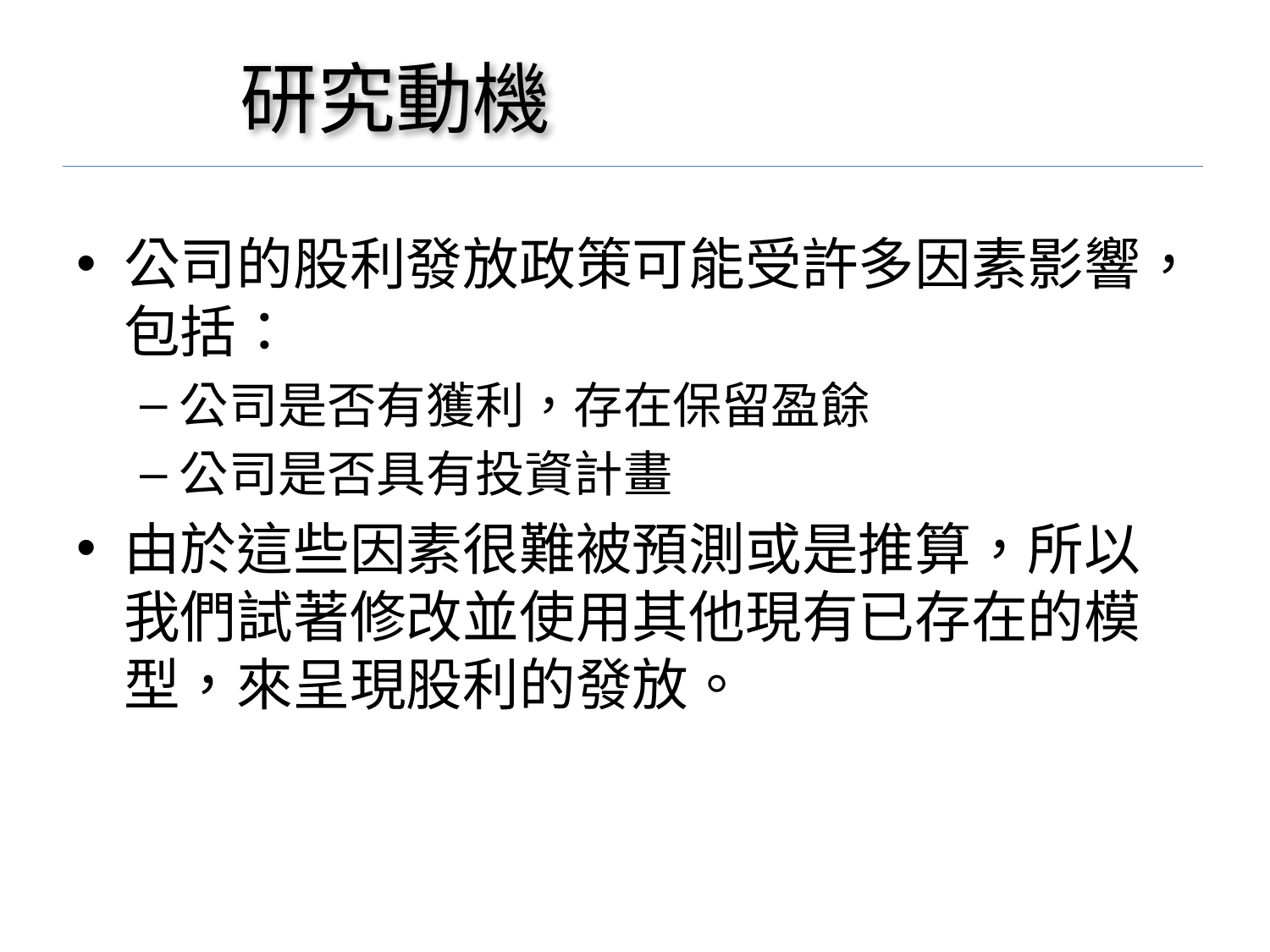

研究動機
公司的股利發放政策可能受許多因素影響，包括：
公司是否有獲利，存在保留盈餘
公司是否具有投資計畫
由於這些因素很難被預測或是推算，所以我們試著修改並使用其他現有已存在的模型，來呈現股利的發放。